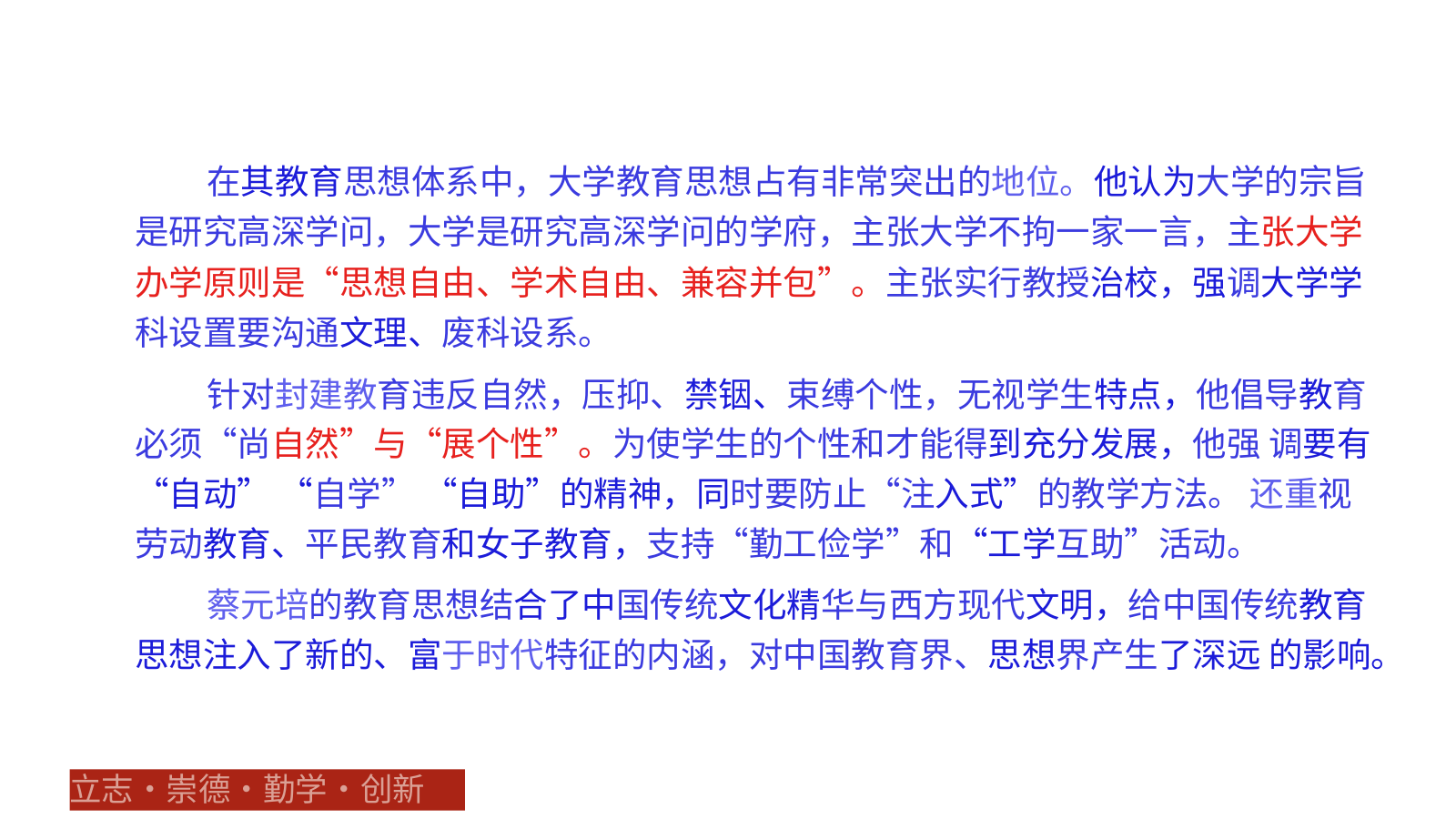

在其教育思想体系中，大学教育思想占有非常突出的地位。他认为大学的宗旨是研究高深学问，大学是研究高深学问的学府，主张大学不拘一家一言，主张大学办学原则是“思想自由、学术自由、兼容并包”。主张实行教授治校，强调大学学科设置要沟通文理、废科设系。
针对封建教育违反自然，压抑、禁铟、束缚个性，无视学生特点，他倡导教育必须“尚自然”与“展个性”。为使学生的个性和才能得到充分发展，他强 调要有“自动” “自学” “自助”的精神，同时要防止“注入式”的教学方法。 还重视劳动教育、平民教育和女子教育，支持“勤工俭学”和“工学互助”活动。
蔡元培的教育思想结合了中国传统文化精华与西方现代文明，给中国传统教育思想注入了新的、富于时代特征的内涵，对中国教育界、思想界产生了深远 的影响。
立志•崇德•勤学•创新